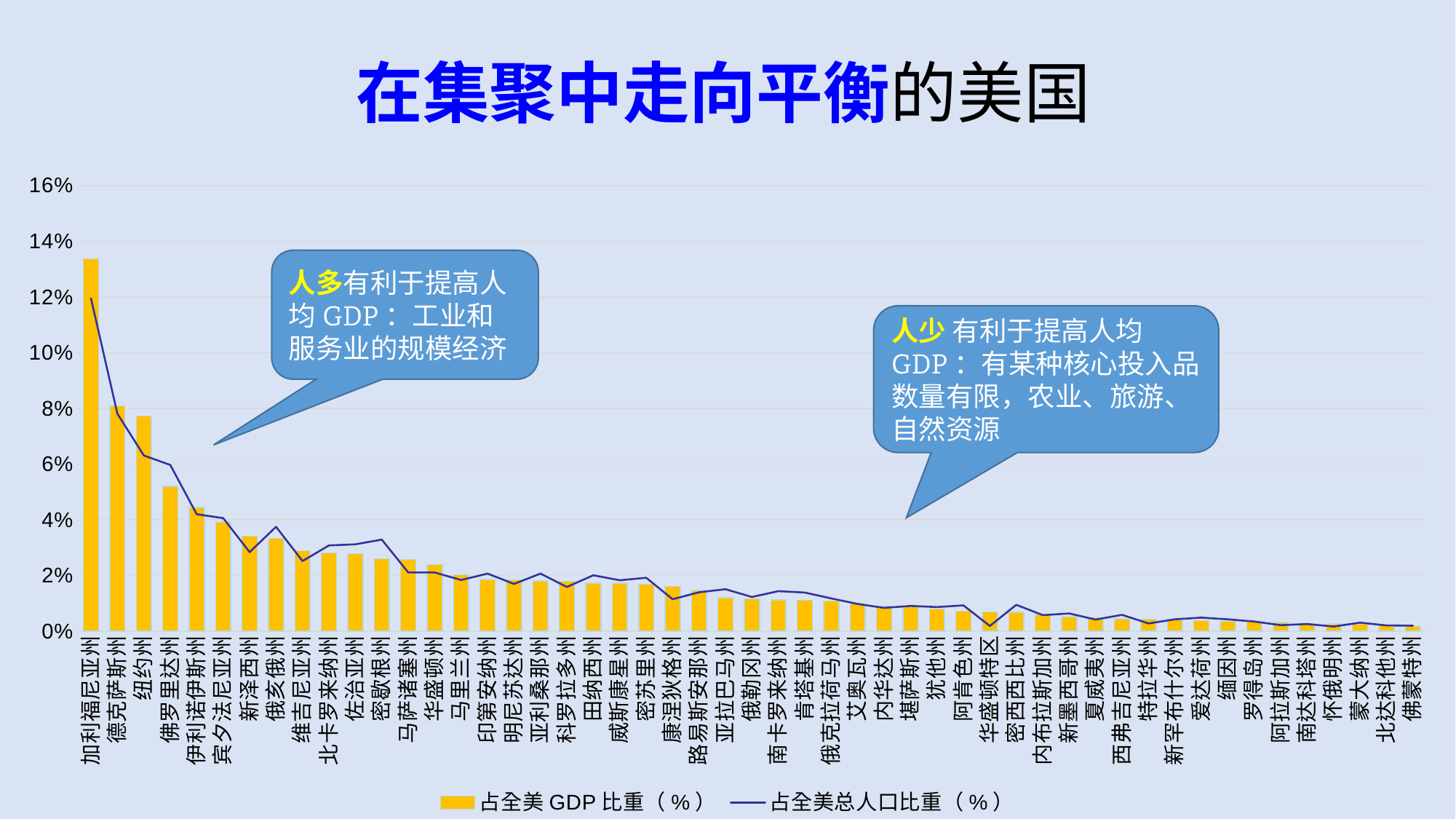

# 在集聚中走向平衡的美国

### Chart

| Category | 占全美GDP比重（%） | 占全美总人口比重（%） |
|---|---|---|
| 加利福尼亚州 | 0.1337 | 0.1195 |
| 德克萨斯州 | 0.0809 | 0.0781 |
| 纽约州 | 0.0773 | 0.0631 |
| 佛罗里达州 | 0.0521 | 0.0597 |
| 伊利诺伊斯州 | 0.0445 | 0.042 |
| 宾夕法尼亚州 | 0.0392 | 0.0406 |
| 新泽西州 | 0.0341 | 0.0284 |
| 俄亥俄州 | 0.0333 | 0.0375 |
| 维吉尼亚州 | 0.0289 | 0.0252 |
| 北卡罗来纳州 | 0.0281 | 0.0308 |
| 佐治亚州 | 0.0279 | 0.0312 |
| 密歇根州 | 0.026 | 0.0329 |
| 马萨诸塞州 | 0.0258 | 0.0211 |
| 华盛顿州 | 0.0239 | 0.0211 |
| 马里兰州 | 0.0203 | 0.0184 |
| 印第安纳州 | 0.0186 | 0.0207 |
| 明尼苏达州 | 0.0184 | 0.017 |
| 亚利桑那州 | 0.0181 | 0.0207 |
| 科罗拉多州 | 0.0179 | 0.0159 |
| 田纳西州 | 0.0173 | 0.0201 |
| 威斯康星州 | 0.0173 | 0.0183 |
| 密苏里州 | 0.0169 | 0.0192 |
| 康涅狄格州 | 0.0161 | 0.0115 |
| 路易斯安那州 | 0.0147 | 0.014 |
| 亚拉巴马州 | 0.012 | 0.0151 |
| 俄勒冈州 | 0.0117 | 0.0123 |
| 南卡罗来纳州 | 0.0113 | 0.0144 |
| 肯塔基州 | 0.0111 | 0.0139 |
| 俄克拉荷马州 | 0.0109 | 0.0118 |
| 艾奥瓦州 | 0.0101 | 0.0098 |
| 内华达州 | 0.0089 | 0.0084 |
| 堪萨斯州 | 0.0088 | 0.0091 |
| 犹他州 | 0.008 | 0.0087 |
| 阿肯色州 | 0.0072 | 0.0093 |
| 华盛顿特区 | 0.007 | 0.0019 |
| 密西西比州 | 0.0068 | 0.0095 |
| 内布拉斯加州 | 0.0061 | 0.0058 |
| 新墨西哥州 | 0.0053 | 0.0064 |
| 夏威夷州 | 0.0047 | 0.0042 |
| 西弗吉尼亚州 | 0.0045 | 0.0059 |
| 特拉华州 | 0.0043 | 0.0028 |
| 新罕布什尔州 | 0.0042 | 0.0043 |
| 爱达荷州 | 0.0038 | 0.0049 |
| 缅因州 | 0.0036 | 0.0043 |
| 罗得岛州 | 0.0034 | 0.0035 |
| 阿拉斯加州 | 0.0032 | 0.0022 |
| 南达科塔州 | 0.0027 | 0.0026 |
| 怀俄明州 | 0.0027 | 0.0017 |
| 蒙大纳州 | 0.0025 | 0.0031 |
| 北达科他州 | 0.0023 | 0.0021 |
| 佛蒙特州 | 0.0018 | 0.002 |
人多有利于提高人均GDP：工业和服务业的规模经济
人少 有利于提高人均GDP：有某种核心投入品数量有限，农业、旅游、自然资源